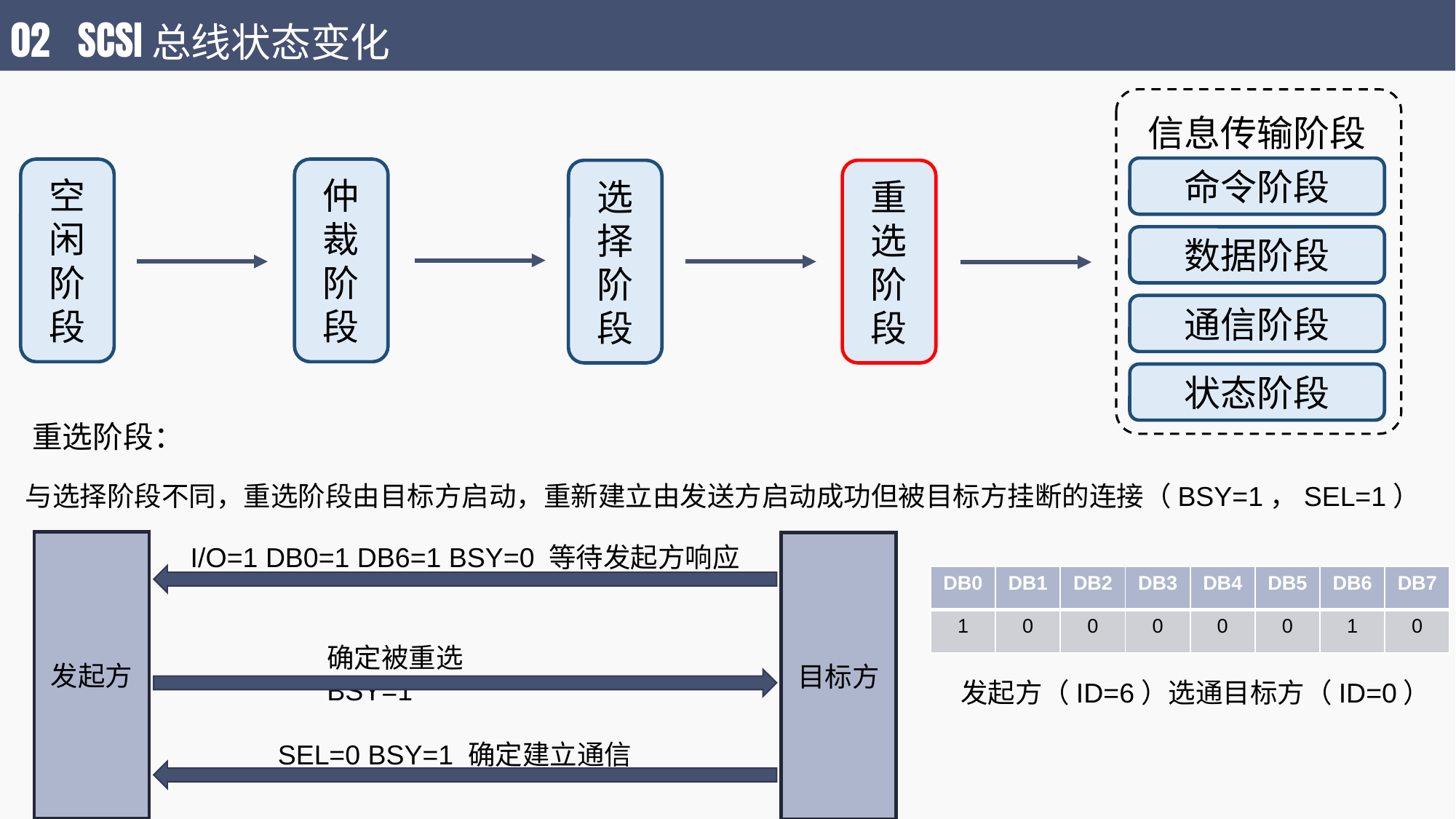

02   SCSI总线状态变化

信息传输阶段
命令阶段
数据阶段
通信阶段
状态阶段
空闲阶段
仲裁阶段
选择阶段
重选阶段
重选阶段：
与选择阶段不同，重选阶段由目标方启动，重新建立由发送方启动成功但被目标方挂断的连接（BSY=1，SEL=1）
发起方
目标方
I/O=1 DB0=1 DB6=1 BSY=0 等待发起方响应

| DB0 | DB1 | DB2 | DB3 | DB4 | DB5 | DB6 | DB7 |
| --- | --- | --- | --- | --- | --- | --- | --- |
| 1 | 0 | 0 | 0 | 0 | 0 | 1 | 0 |
确定被重选 BSY=1

发起方（ID=6）选通目标方（ID=0）
SEL=0 BSY=1 确定建立通信